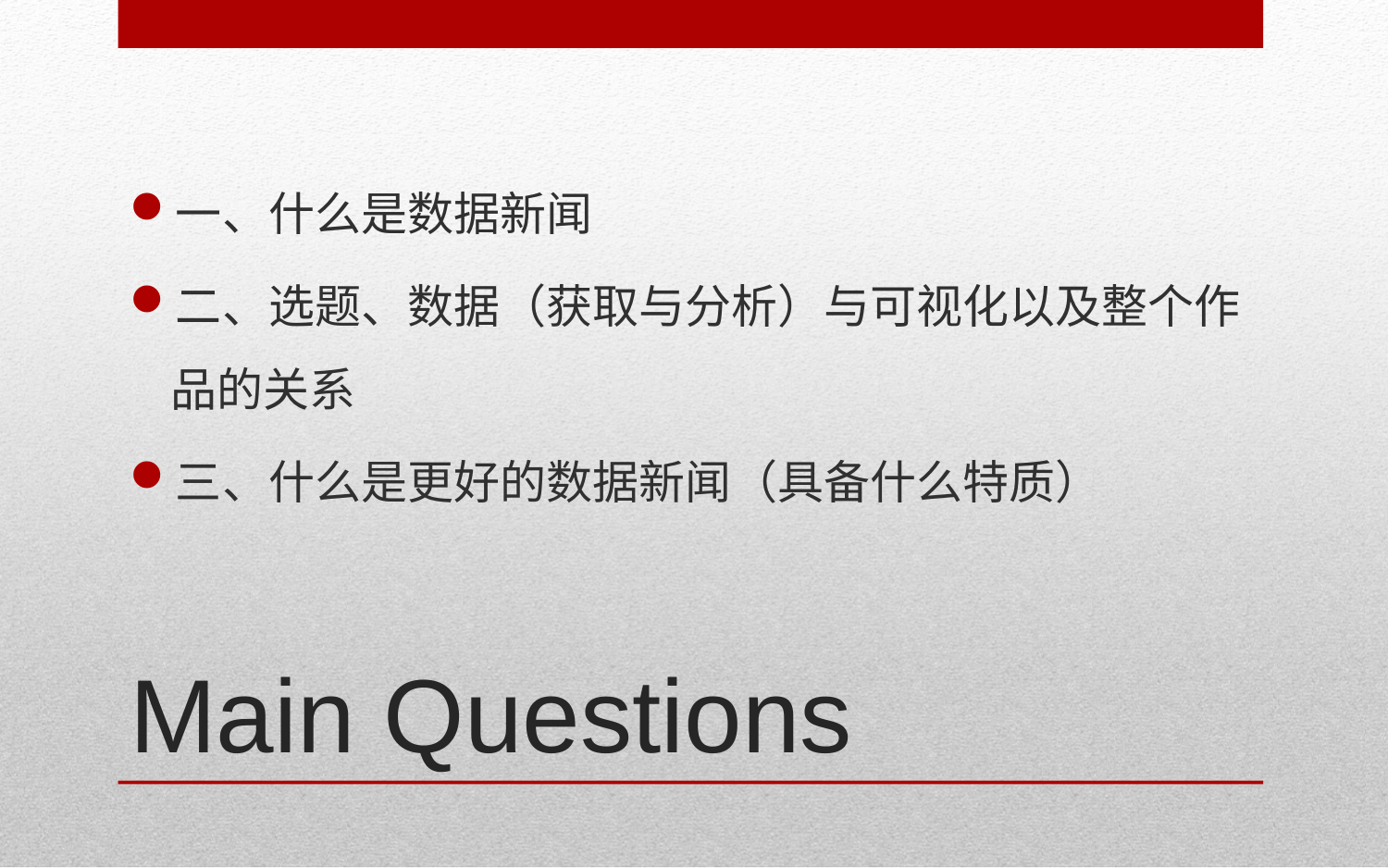

一、什么是数据新闻
二、选题、数据（获取与分析）与可视化以及整个作品的关系
三、什么是更好的数据新闻（具备什么特质）
# Main Questions